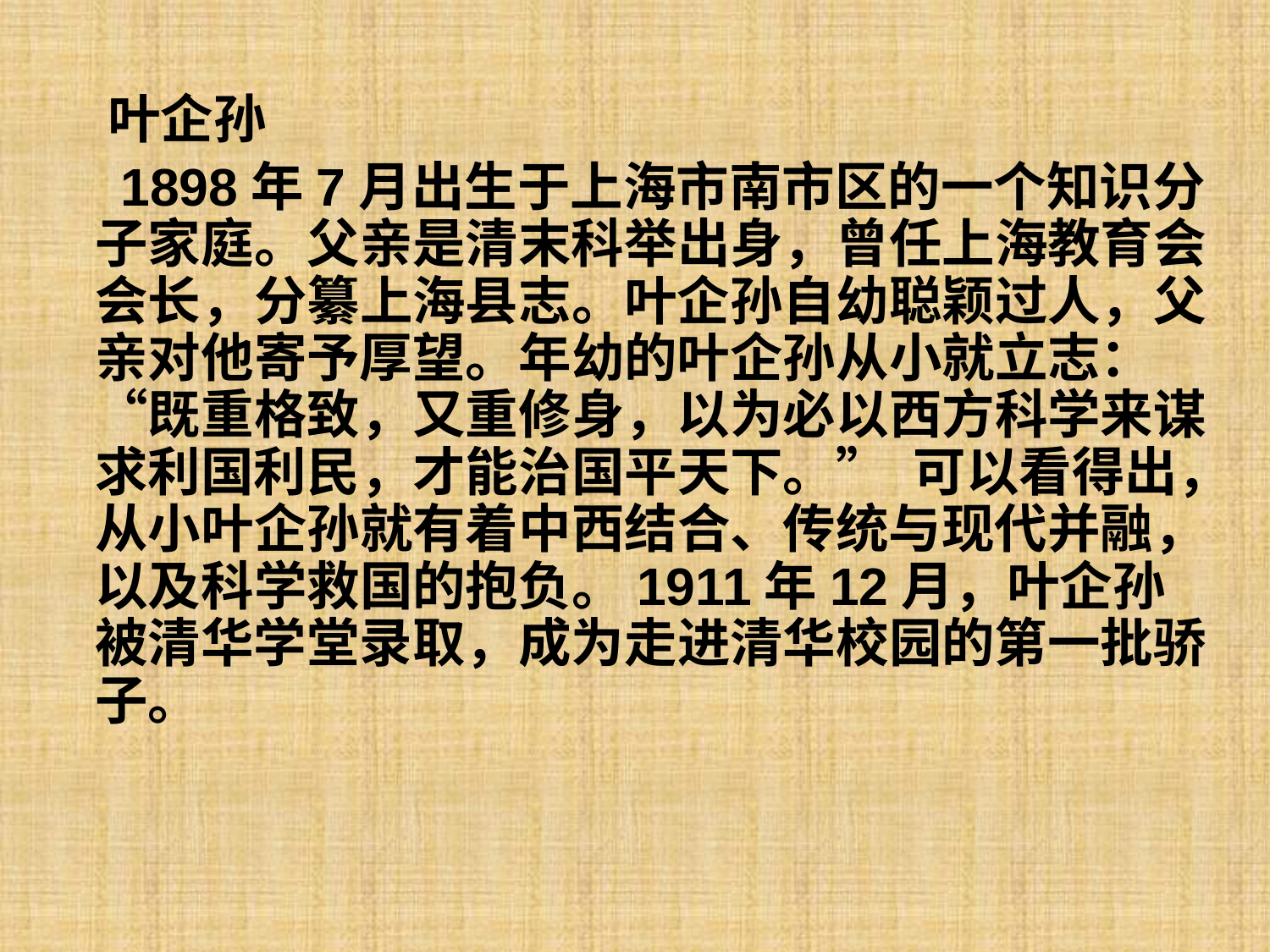

叶企孙
     1898年7月出生于上海市南市区的一个知识分子家庭。父亲是清末科举出身，曾任上海教育会会长，分纂上海县志。叶企孙自幼聪颖过人，父亲对他寄予厚望。年幼的叶企孙从小就立志：“既重格致，又重修身，以为必以西方科学来谋求利国利民，才能治国平天下。”  可以看得出，从小叶企孙就有着中西结合、传统与现代并融，以及科学救国的抱负。1911年12月，叶企孙被清华学堂录取，成为走进清华校园的第一批骄子。